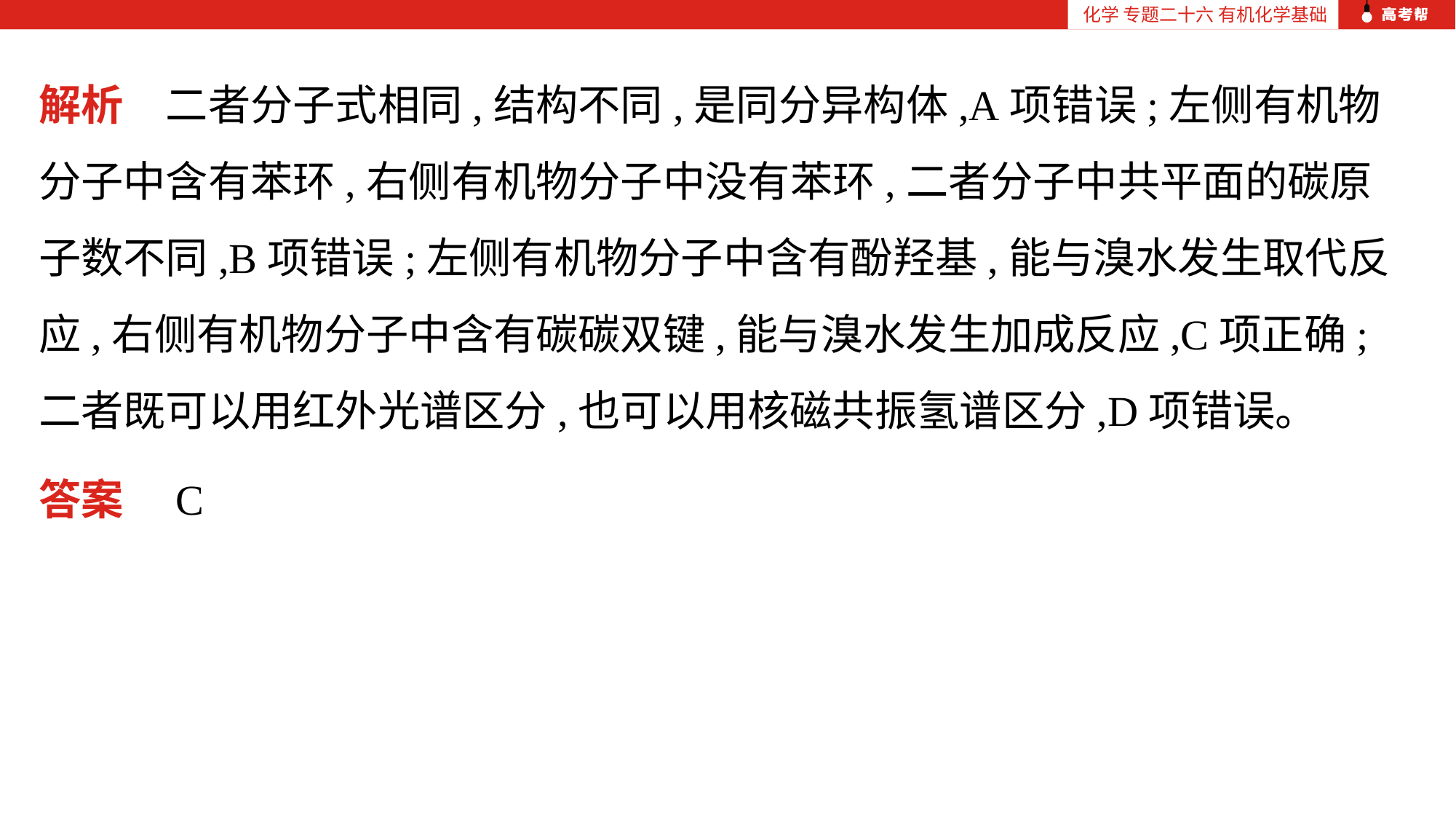

化学 专题二十六 有机化学基础

解析　二者分子式相同,结构不同,是同分异构体,A项错误;左侧有机物分子中含有苯环,右侧有机物分子中没有苯环,二者分子中共平面的碳原子数不同,B项错误;左侧有机物分子中含有酚羟基,能与溴水发生取代反应,右侧有机物分子中含有碳碳双键,能与溴水发生加成反应,C项正确;二者既可以用红外光谱区分,也可以用核磁共振氢谱区分,D项错误。

答案　C